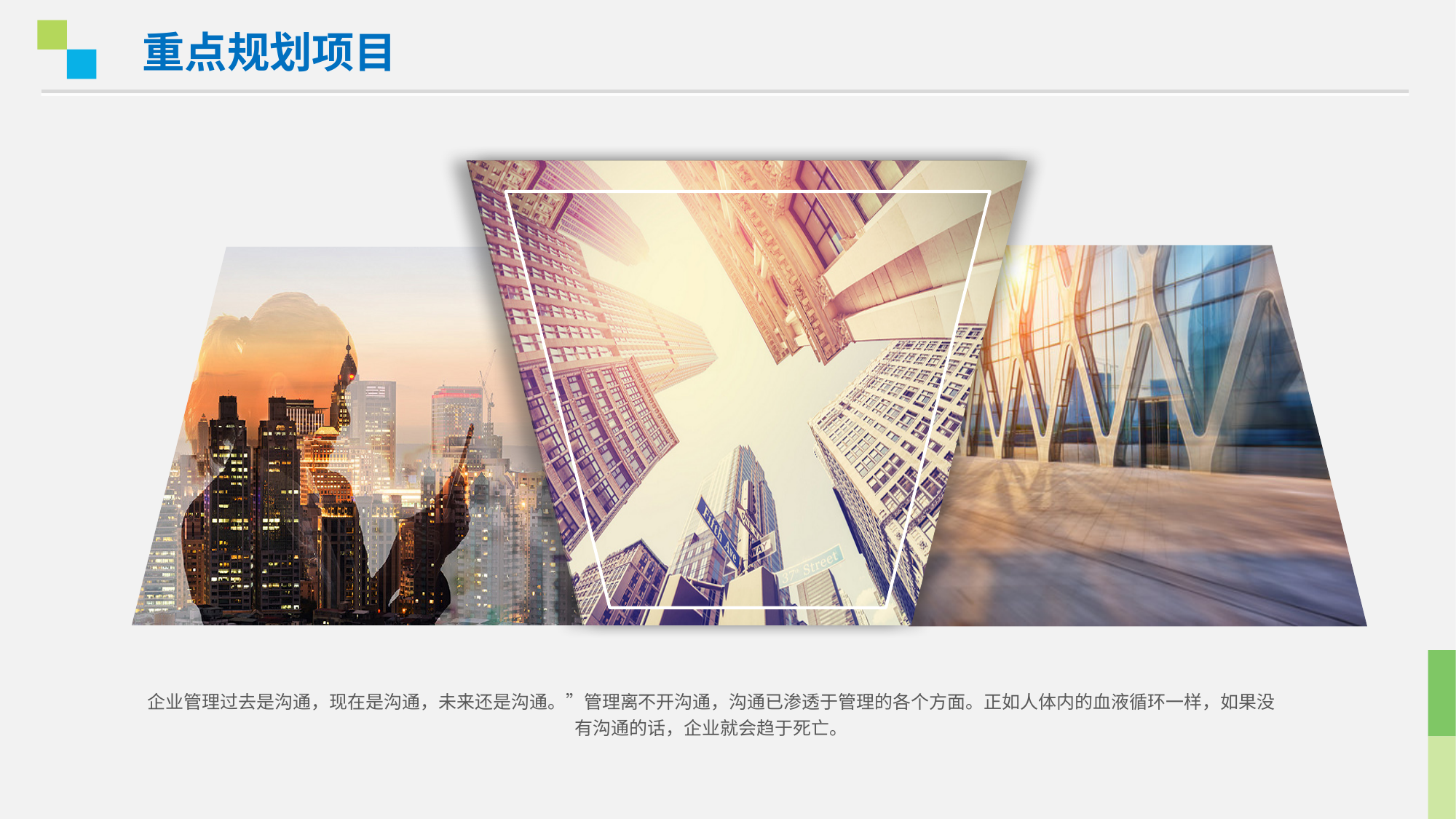

重点规划项目

企业管理过去是沟通，现在是沟通，未来还是沟通。”管理离不开沟通，沟通已渗透于管理的各个方面。正如人体内的血液循环一样，如果没有沟通的话，企业就会趋于死亡。